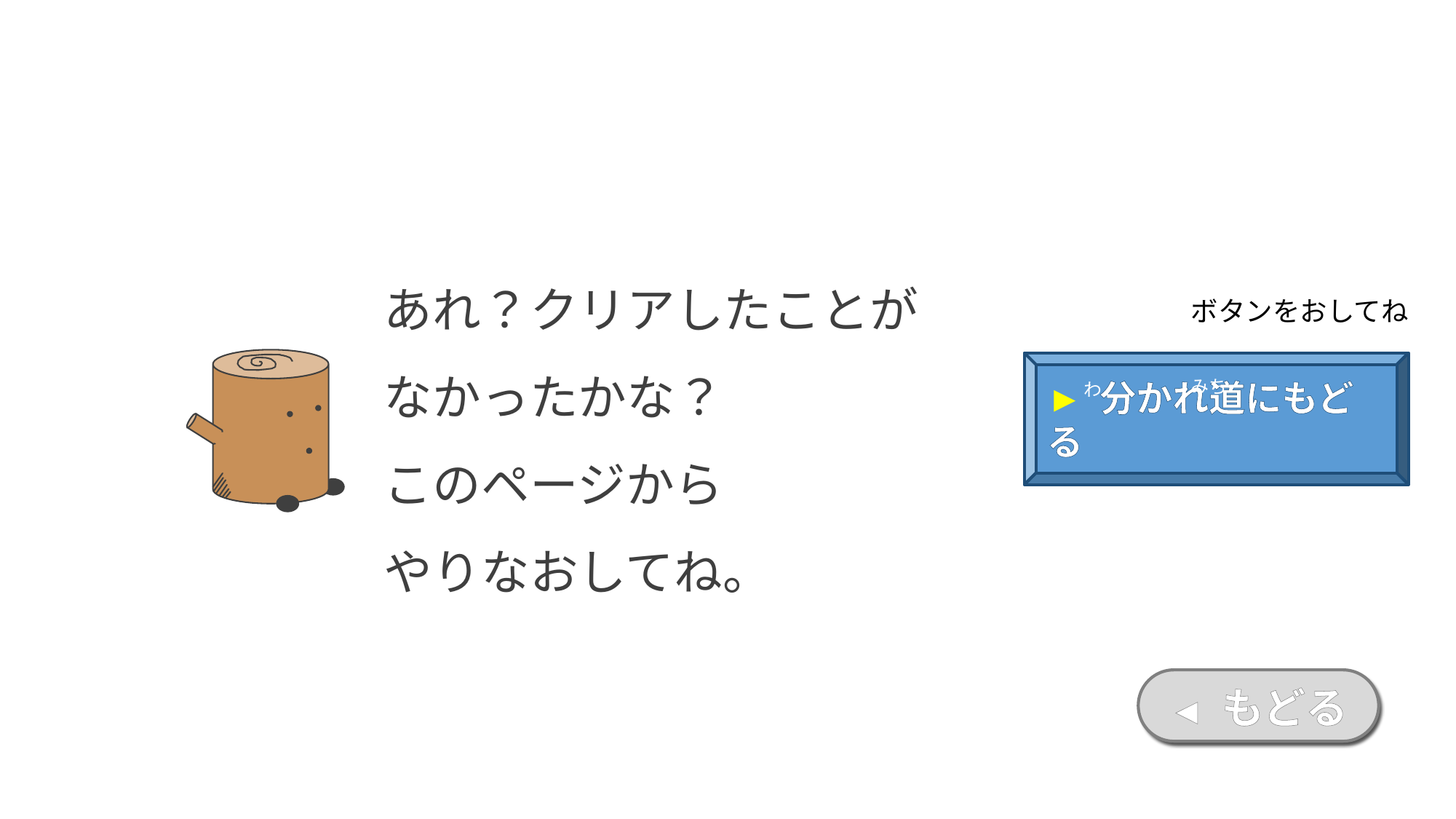

あれ？クリアしたことが
なかったかな？
このページから
やりなおしてね。
ボタンをおしてね

► 分かれ道にもどる
みち
わ

◄ もどる